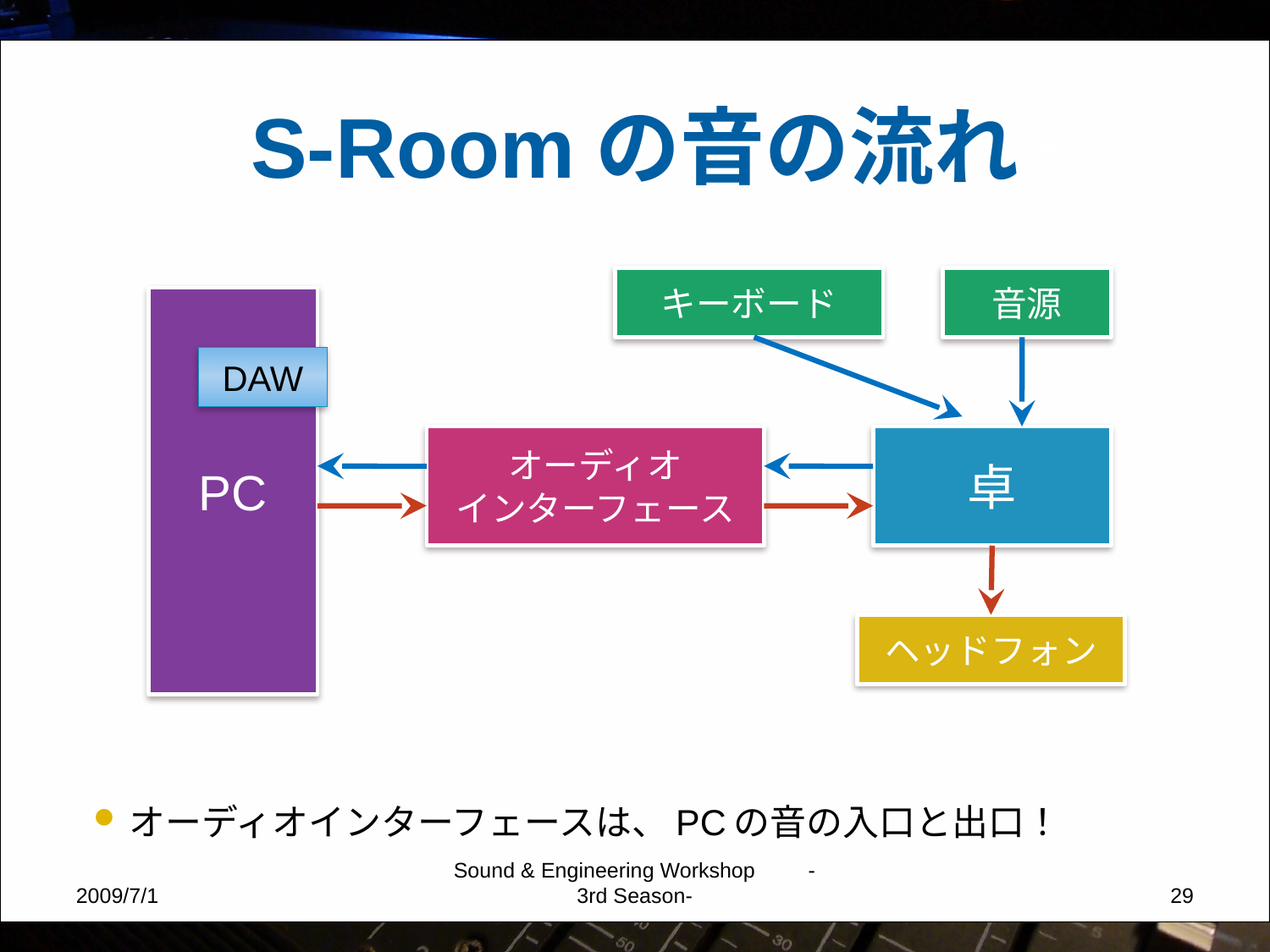

# S-Roomの音の流れ
キーボード
音源
PC
DAW
オーディオ
インターフェース
卓
ヘッドフォン
オーディオインターフェースは、PCの音の入口と出口！
2009/7/1
Sound & Engineering Workshop         -3rd Season-
29